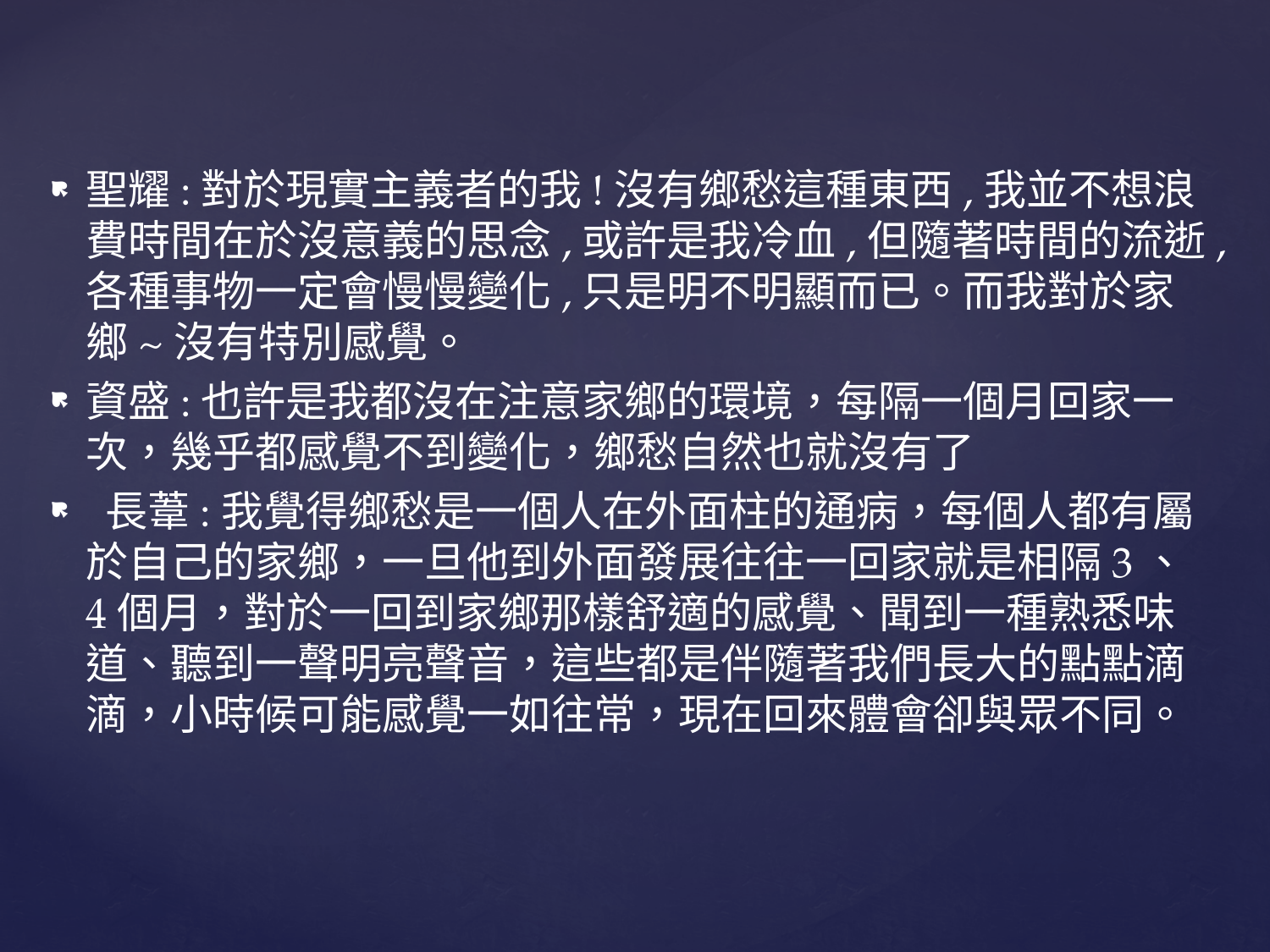

聖耀:對於現實主義者的我!沒有鄉愁這種東西,我並不想浪費時間在於沒意義的思念,或許是我冷血,但隨著時間的流逝,各種事物一定會慢慢變化,只是明不明顯而已。而我對於家鄉~沒有特別感覺。
資盛:也許是我都沒在注意家鄉的環境，每隔一個月回家一次，幾乎都感覺不到變化，鄉愁自然也就沒有了
 長葦:我覺得鄉愁是一個人在外面柱的通病，每個人都有屬於自己的家鄉，一旦他到外面發展往往一回家就是相隔3、4個月，對於一回到家鄉那樣舒適的感覺、聞到一種熟悉味道、聽到一聲明亮聲音，這些都是伴隨著我們長大的點點滴滴，小時候可能感覺一如往常，現在回來體會卻與眾不同。